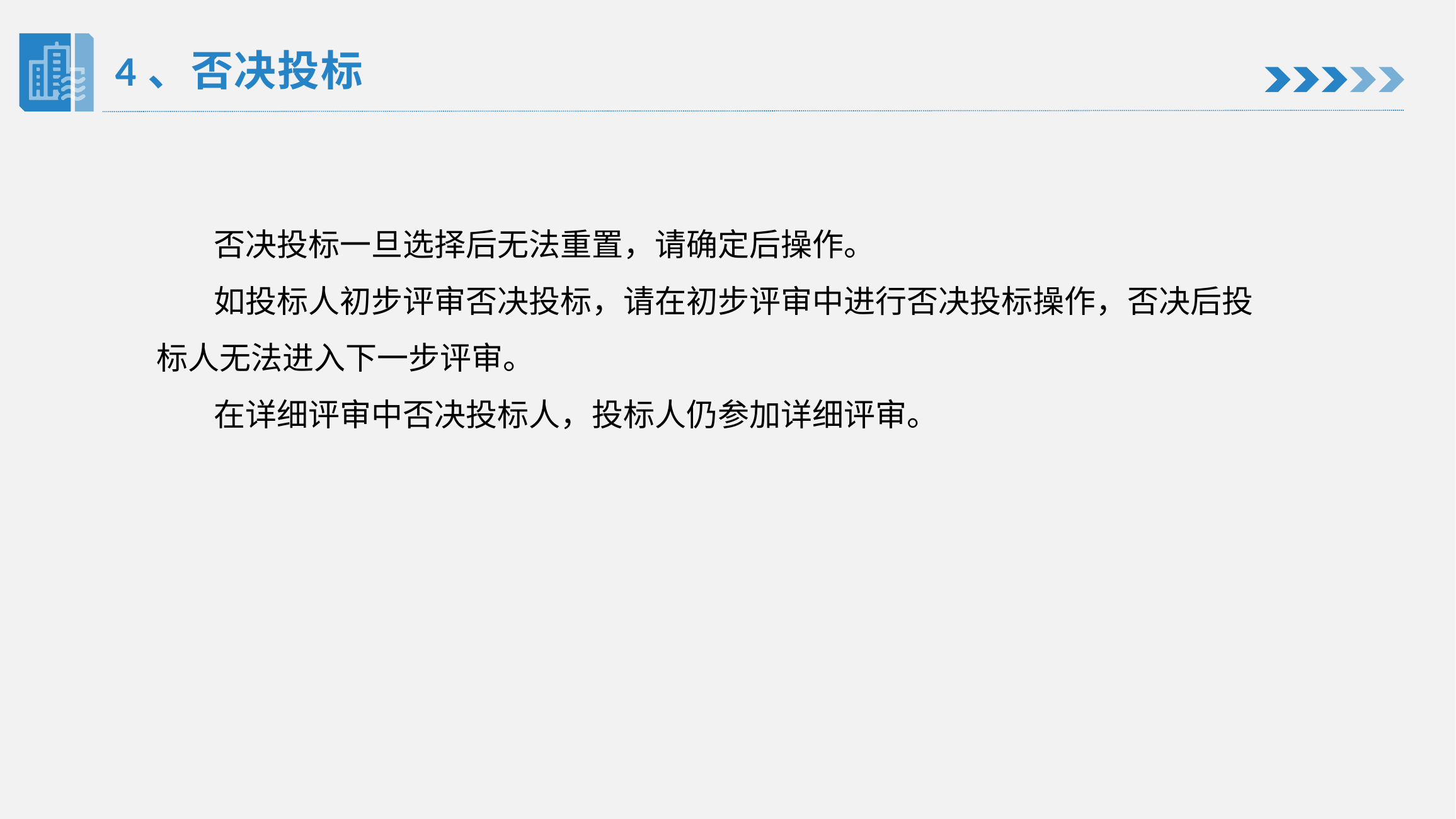

4、否决投标
       否决投标一旦选择后无法重置，请确定后操作。
       如投标人初步评审否决投标，请在初步评审中进行否决投标操作，否决后投标人无法进入下一步评审。
       在详细评审中否决投标人，投标人仍参加详细评审。